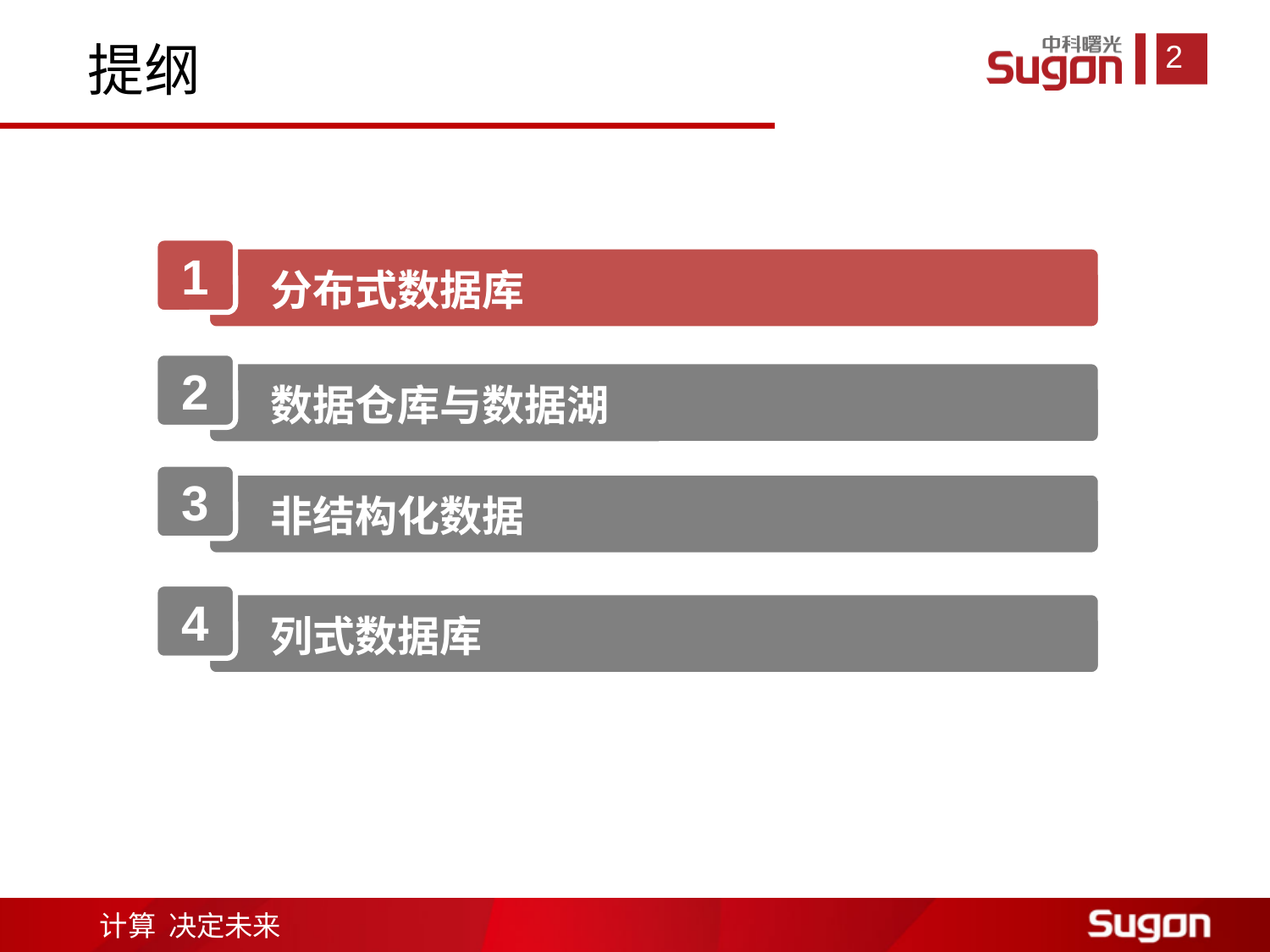

提纲
1

分布式数据库
2

数据仓库与数据湖
3

非结构化数据
4

列式数据库